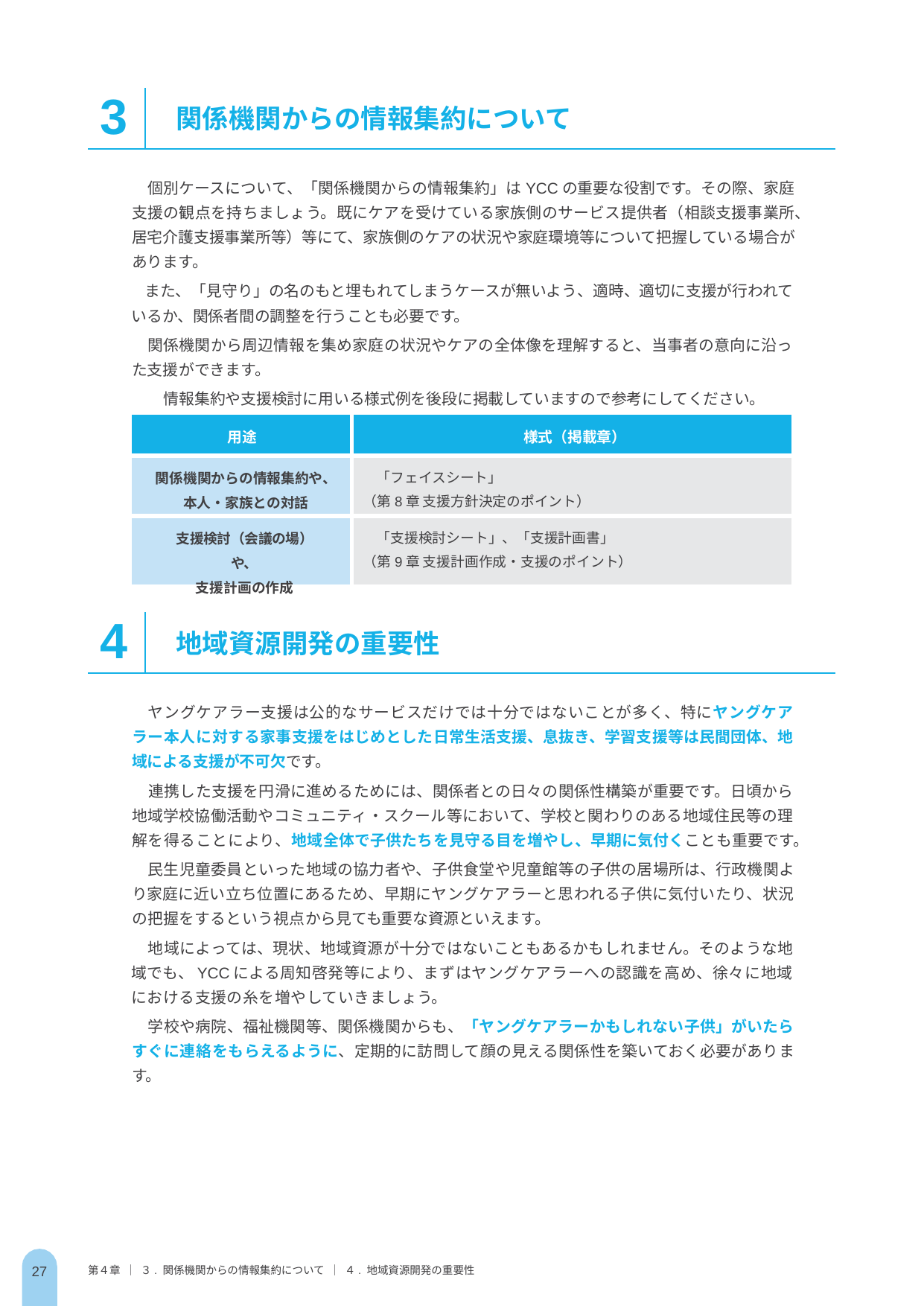

3

関係機関からの情報集約について
個別ケースについて、「関係機関からの情報集約」はYCCの重要な役割です。その際、家庭支援の観点を持ちましょう。既にケアを受けている家族側のサービス提供者（相談支援事業所、居宅介護支援事業所等）等にて、家族側のケアの状況や家庭環境等について把握している場合があります。
また、「見守り」の名のもと埋もれてしまうケースが無いよう、適時、適切に支援が行われているか、関係者間の調整を行うことも必要です。
関係機関から周辺情報を集め家庭の状況やケアの全体像を理解すると、当事者の意向に沿った支援ができます。
情報集約や支援検討に用いる様式例を後段に掲載していますので参考にしてください。
| 用途 | 様式（掲載章） |
| --- | --- |
| 関係機関からの情報集約や、 本人・家族との対話 | 「フェイスシート」 （第8章 支援方針決定のポイント） |
| 支援検討（会議の場）や、 支援計画の作成 | 「支援検討シート」、「支援計画書」 （第9章 支援計画作成・支援のポイント） |
4

地域資源開発の重要性
ヤングケアラー支援は公的なサービスだけでは十分ではないことが多く、特にヤングケアラー本人に対する家事支援をはじめとした日常生活支援、息抜き、学習支援等は民間団体、地域による支援が不可欠です。
連携した支援を円滑に進めるためには、関係者との日々の関係性構築が重要です。日頃から地域学校協働活動やコミュニティ・スクール等において、学校と関わりのある地域住民等の理解を得ることにより、地域全体で子供たちを見守る目を増やし、早期に気付くことも重要です。
民生児童委員といった地域の協力者や、子供食堂や児童館等の子供の居場所は、行政機関より家庭に近い立ち位置にあるため、早期にヤングケアラーと思われる子供に気付いたり、状況の把握をするという視点から見ても重要な資源といえます。
地域によっては、現状、地域資源が十分ではないこともあるかもしれません。そのような地域でも、YCCによる周知啓発等により、まずはヤングケアラーへの認識を高め、徐々に地域における支援の糸を増やしていきましょう。
学校や病院、福祉機関等、関係機関からも、「ヤングケアラーかもしれない子供」がいたらすぐに連絡をもらえるように、定期的に訪問して顔の見える関係性を築いておく必要があります。

27
第４章  ｜  ３. 関係機関からの情報集約について  ｜  ４. 地域資源開発の重要性